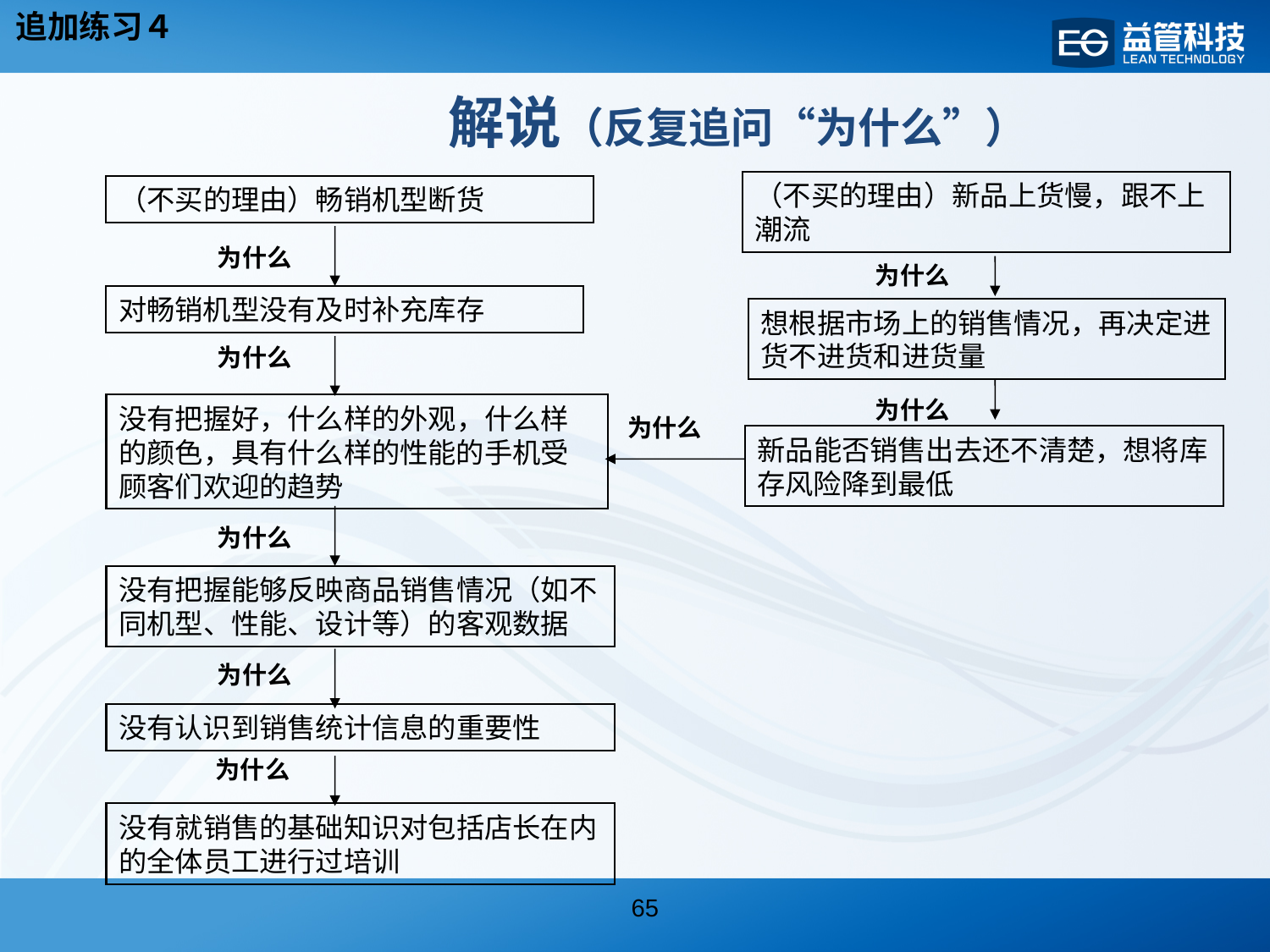

追加练习４
解说（反复追问“为什么”）
（不买的理由）新品上货慢，跟不上潮流
为什么

（不买的理由）畅销机型断货

为什么
对畅销机型没有及时补充库存
为什么

想根据市场上的销售情况，再决定进货不进货和进货量

为什么
没有把握好，什么样的外观，什么样的颜色，具有什么样的性能的手机受顾客们欢迎的趋势

为什么
为什么
新品能否销售出去还不清楚，想将库存风险降到最低

没有把握能够反映商品销售情况（如不同机型、性能、设计等）的客观数据

为什么
没有认识到销售统计信息的重要性
为什么

没有就销售的基础知识对包括店长在内的全体员工进行过培训